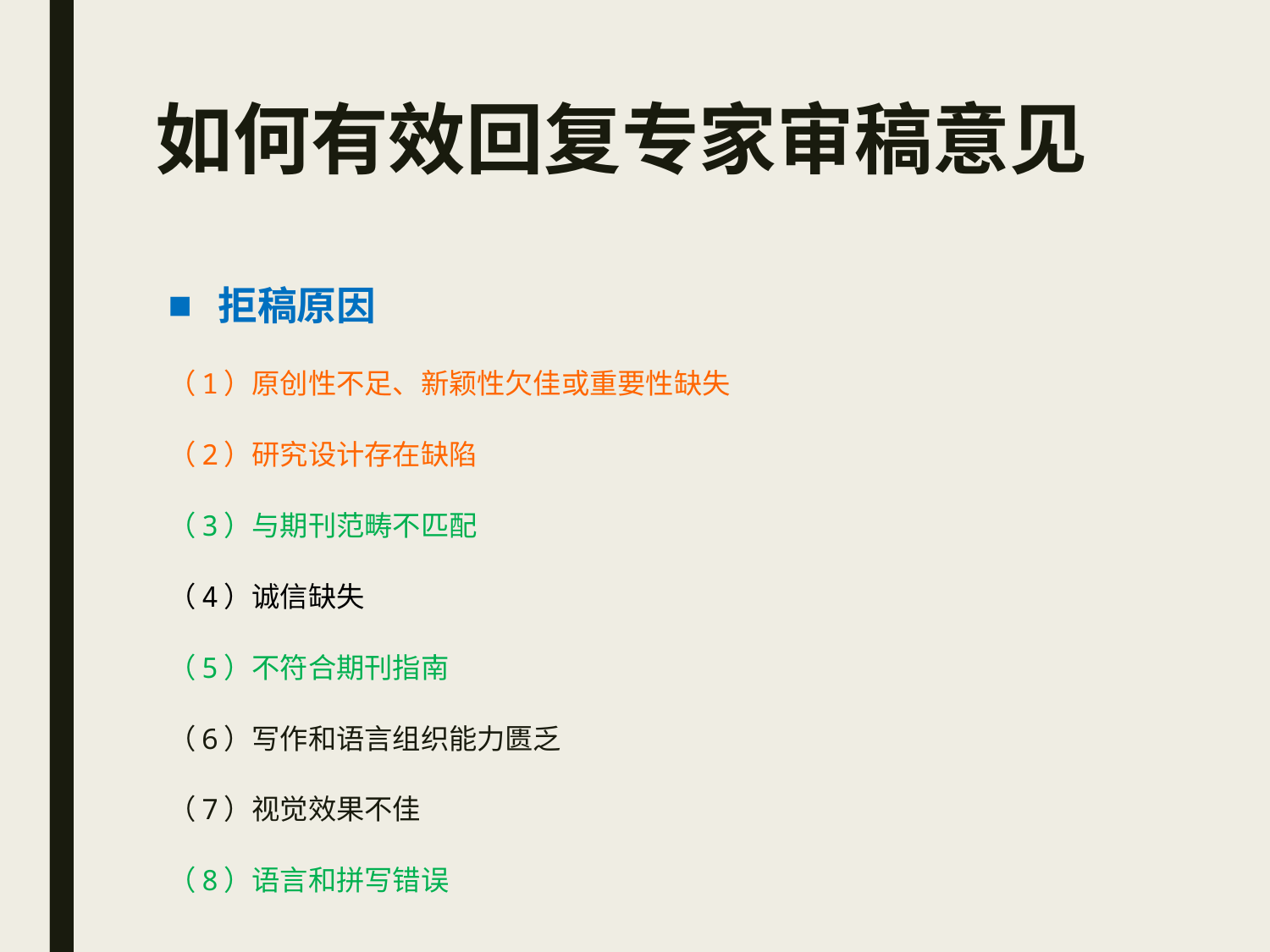

# 如何有效回复专家审稿意见
拒稿原因
（1）原创性不足、新颖性欠佳或重要性缺失
（2）研究设计存在缺陷
（3）与期刊范畴不匹配
（4）诚信缺失
（5）不符合期刊指南
（6）写作和语言组织能力匮乏
（7）视觉效果不佳
（8）语言和拼写错误